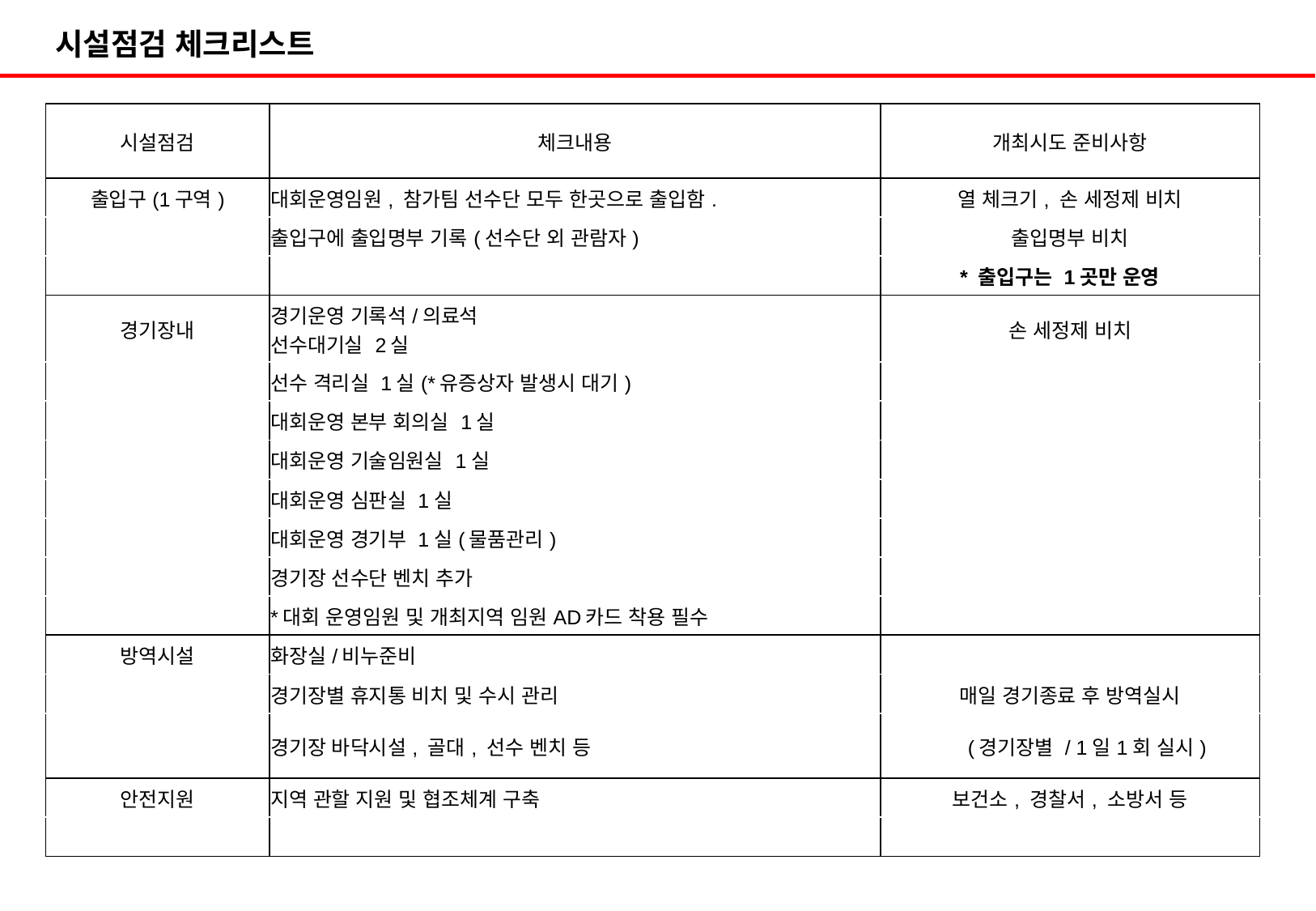

시설점검 체크리스트
| 시설점검 | 체크내용 | 개최시도 준비사항 |
| --- | --- | --- |
| 출입구(1구역) | 대회운영임원, 참가팀 선수단 모두 한곳으로 출입함. | 열 체크기, 손 세정제 비치 |
|  | 출입구에 출입명부 기록(선수단 외 관람자) | 출입명부 비치 |
|  |  | \* 출입구는 1곳만 운영 |
| 경기장내 | 경기운영 기록석/의료석 선수대기실 2실 | 손 세정제 비치 |
|  | 선수 격리실 1실(\*유증상자 발생시 대기) |  |
|  | 대회운영 본부 회의실 1실 |  |
|  | 대회운영 기술임원실 1실 |  |
|  | 대회운영 심판실 1실 |  |
|  | 대회운영 경기부 1실(물품관리) |  |
|  | 경기장 선수단 벤치 추가 |  |
|  | \*대회 운영임원 및 개최지역 임원AD카드 착용 필수 |  |
| 방역시설 | 화장실/비누준비 |  |
|  | 경기장별 휴지통 비치 및 수시 관리 | 매일 경기종료 후 방역실시 |
|  | 경기장 바닥시설, 골대, 선수 벤치 등 | (경기장별 / 1일1회 실시) |
| 안전지원 | 지역 관할 지원 및 협조체계 구축 | 보건소, 경찰서, 소방서 등 |
|  |  |  |